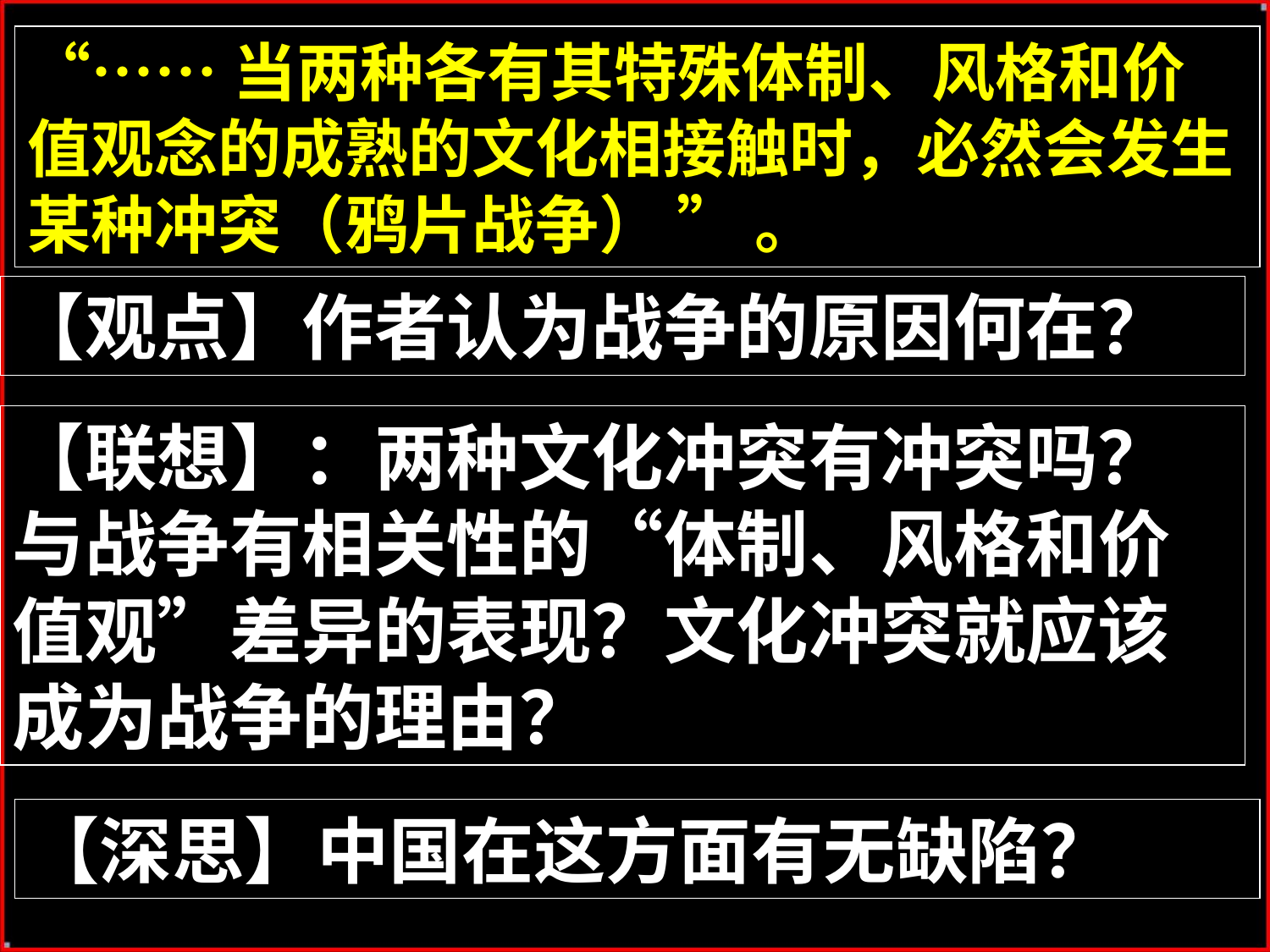

“……当两种各有其特殊体制、风格和价值观念的成熟的文化相接触时，必然会发生某种冲突（鸦片战争） ” 。
【观点】作者认为战争的原因何在？
【联想】：两种文化冲突有冲突吗？与战争有相关性的“体制、风格和价值观”差异的表现？文化冲突就应该成为战争的理由？
【深思】中国在这方面有无缺陷？